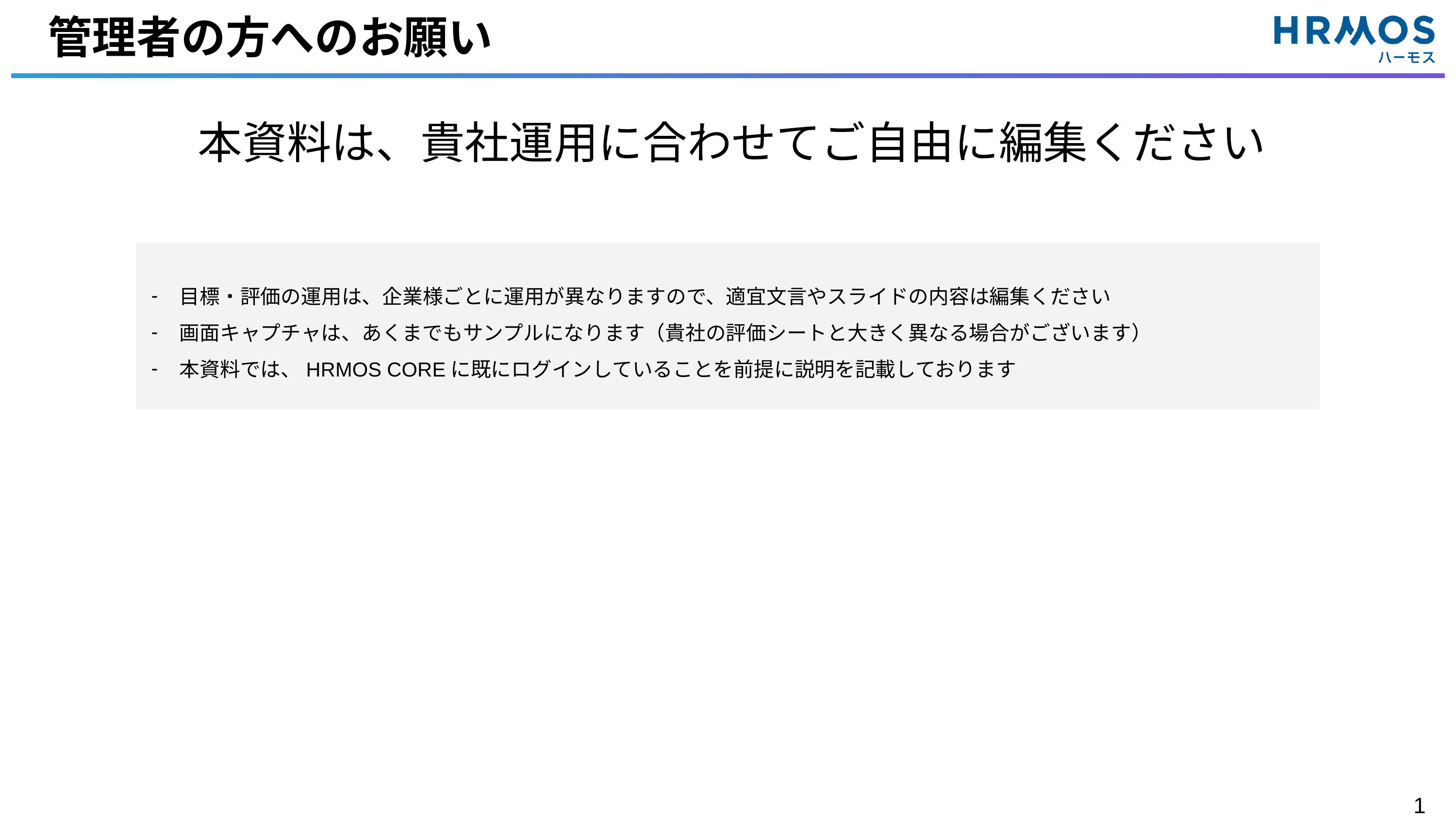

# 管理者の方へのお願い
本資料は、貴社運用に合わせてご自由に編集ください
目標・評価の運用は、企業様ごとに運用が異なりますので、適宜文言やスライドの内容は編集ください
画面キャプチャは、あくまでもサンプルになります（貴社の評価シートと大きく異なる場合がございます）
本資料では、HRMOS COREに既にログインしていることを前提に説明を記載しております
1